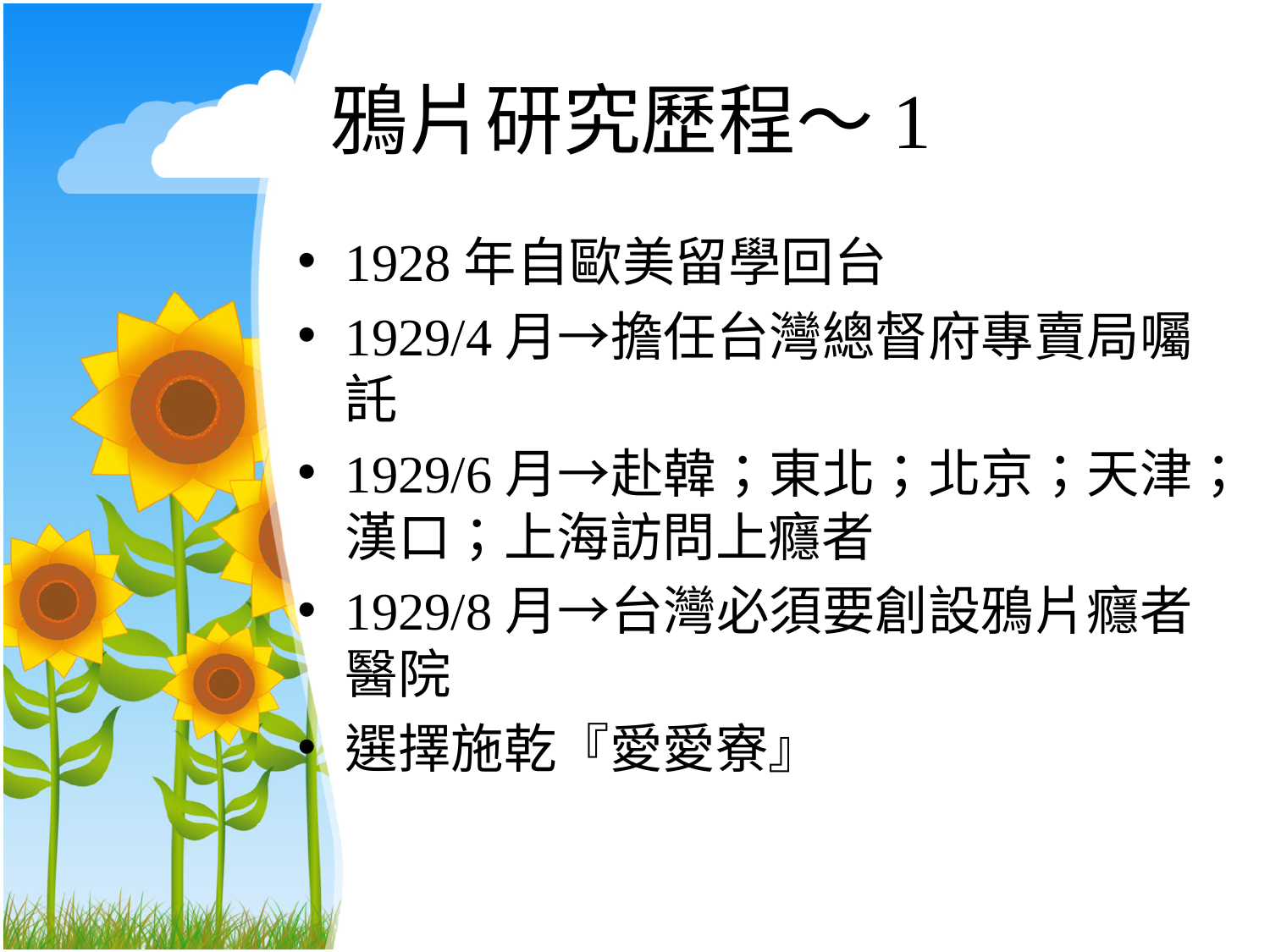

# 鴉片研究歷程～1
1928年自歐美留學回台
1929/4月→擔任台灣總督府專賣局囑託
1929/6月→赴韓；東北；北京；天津；漢口；上海訪問上癮者
1929/8月→台灣必須要創設鴉片癮者醫院
選擇施乾『愛愛寮』